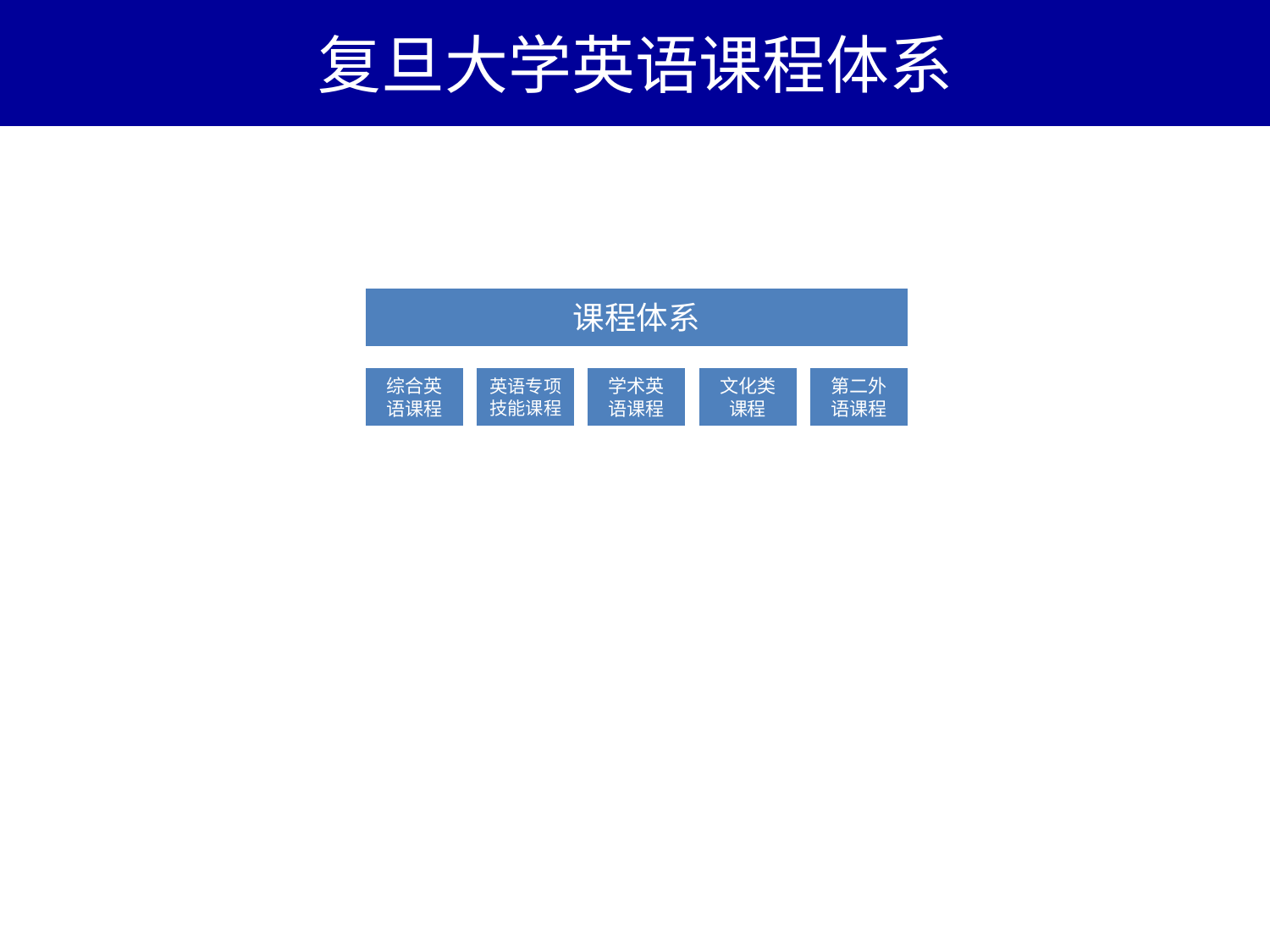

# 复旦大学英语课程体系
课程体系
综合英语课程
英语专项技能课程
第二外语课程
学术英语课程
文化类课程